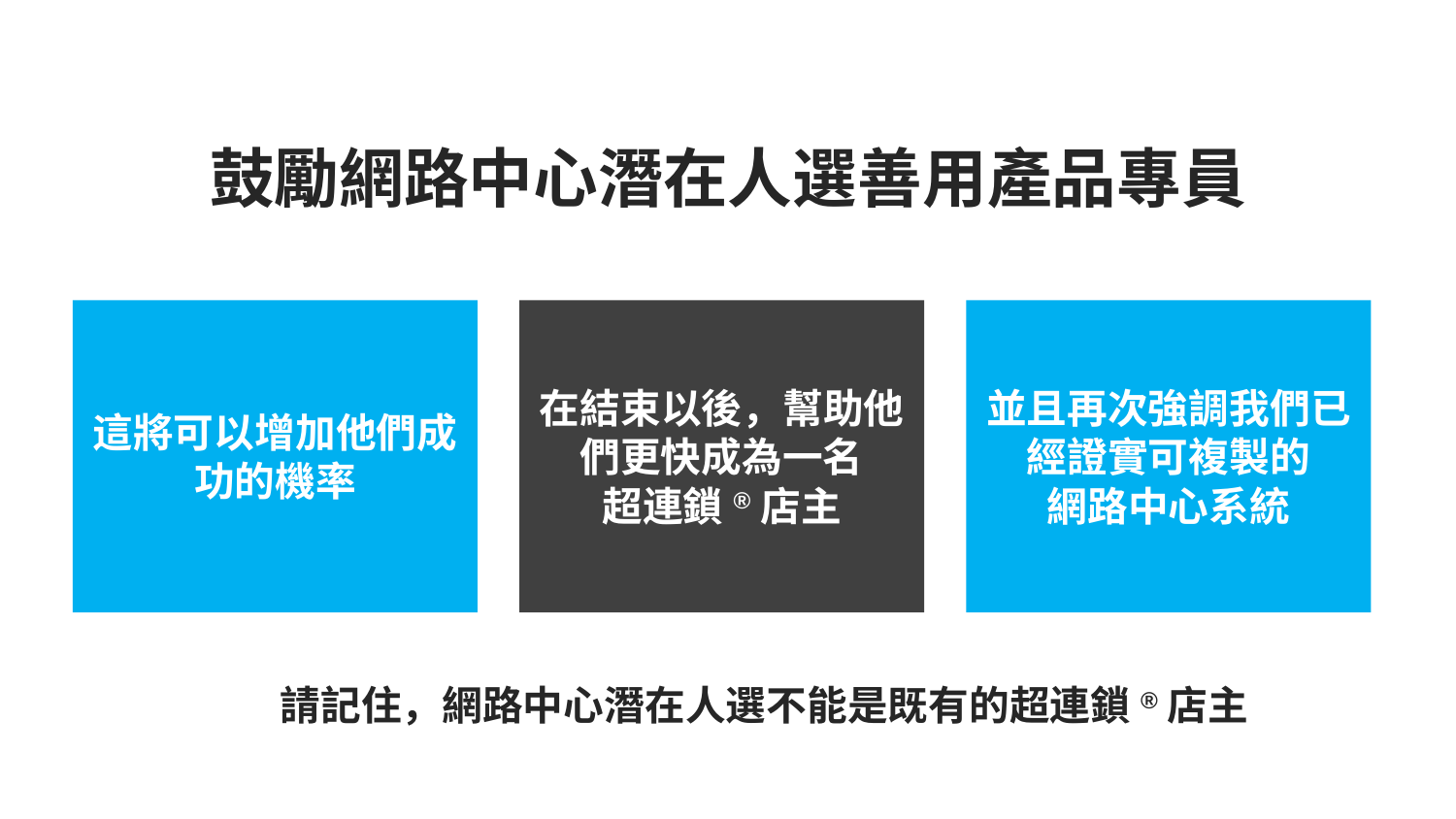

鼓勵網路中心潛在人選善用產品專員
這將可以增加他們成功的機率
在結束以後，幫助他們更快成為一名
超連鎖®店主
並且再次強調我們已經證實可複製的
網路中心系統
請記住，網路中心潛在人選不能是既有的超連鎖®店主